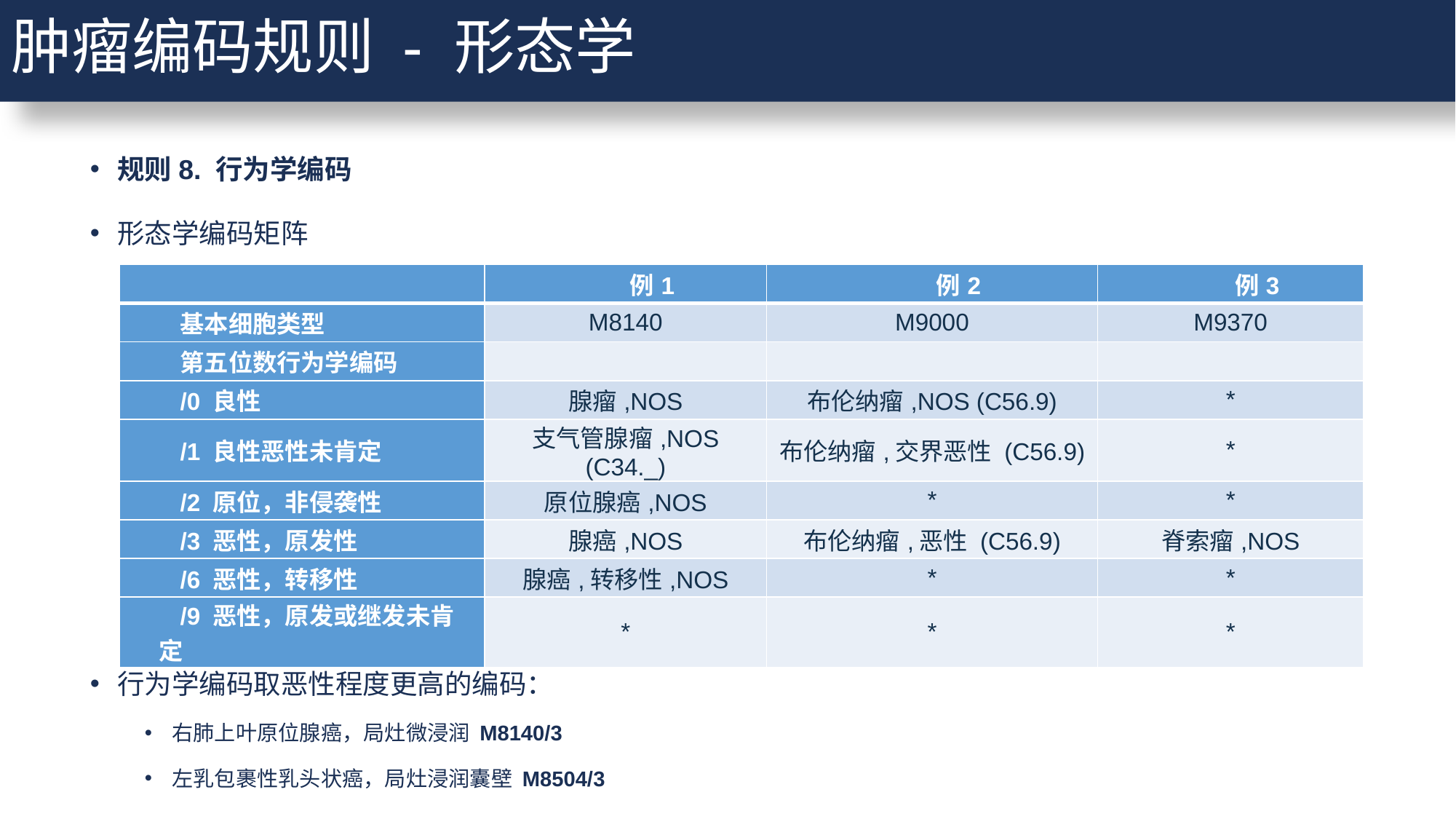

肿瘤编码规则 - 形态学
规则8. 行为学编码
形态学编码矩阵

行为学编码取恶性程度更高的编码：
右肺上叶原位腺癌，局灶微浸润 M8140/3
左乳包裹性乳头状癌，局灶浸润囊壁 M8504/3
|  | 例1 | 例2 | 例3 |
| --- | --- | --- | --- |
| 基本细胞类型 | M8140 | M9000 | M9370 |
| 第五位数行为学编码 |  |  |  |
| /0 良性 | 腺瘤,NOS | 布伦纳瘤,NOS (C56.9) | \* |
| /1 良性恶性未肯定 | 支气管腺瘤,NOS (C34.\_) | 布伦纳瘤,交界恶性 (C56.9) | \* |
| /2 原位，非侵袭性 | 原位腺癌,NOS | \* | \* |
| /3 恶性，原发性 | 腺癌,NOS | 布伦纳瘤,恶性 (C56.9) | 脊索瘤,NOS |
| /6 恶性，转移性 | 腺癌,转移性,NOS | \* | \* |
| /9 恶性，原发或继发未肯定 | \* | \* | \* |